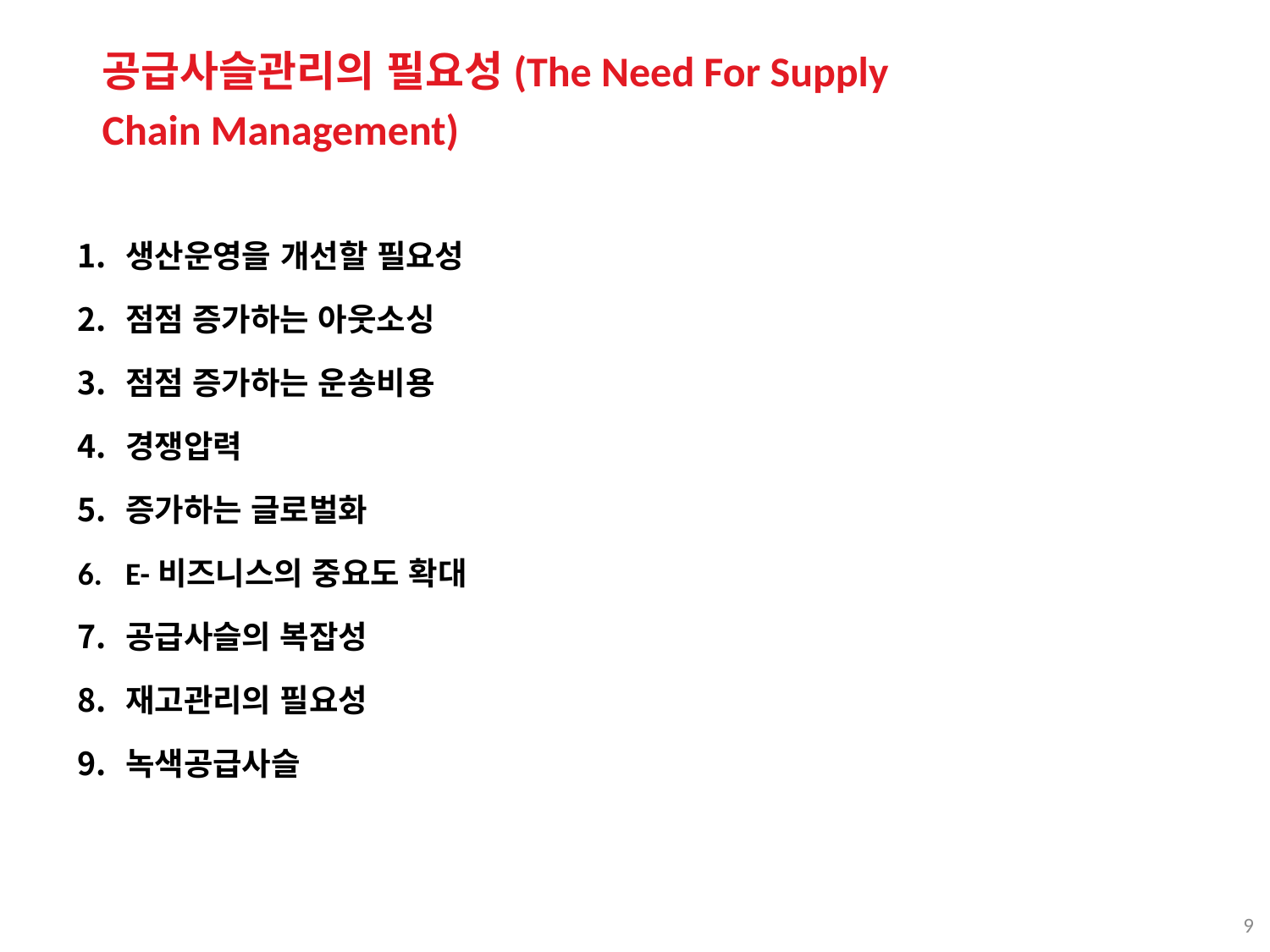

공급사슬관리의 필요성(The Need For Supply
Chain Management)
생산운영을 개선할 필요성
점점 증가하는 아웃소싱
점점 증가하는 운송비용
경쟁압력
증가하는 글로벌화
E-비즈니스의 중요도 확대
공급사슬의 복잡성
재고관리의 필요성
녹색공급사슬
9